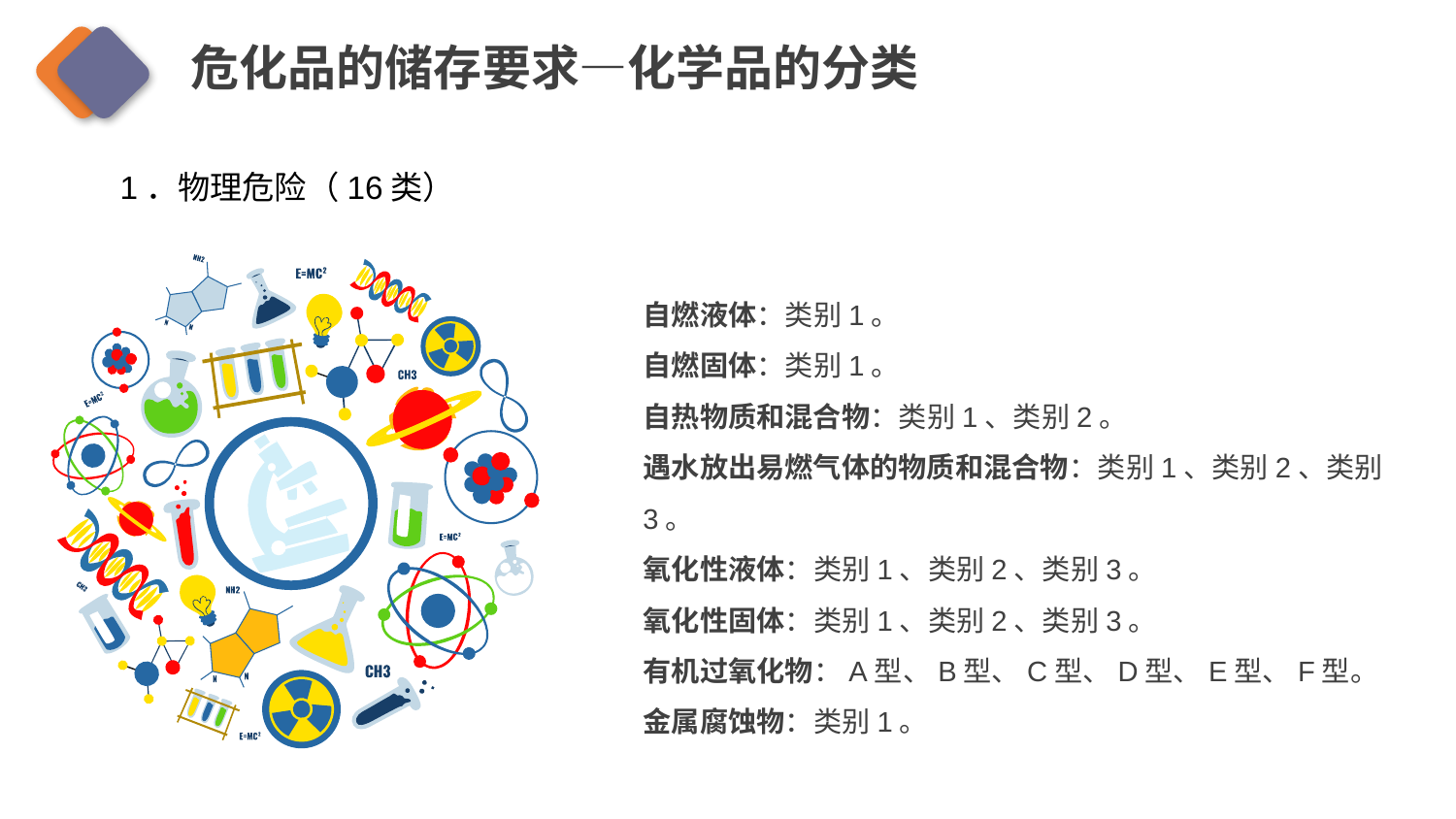

危化品的储存要求—化学品的分类
1．物理危险（16类）

自燃液体：类别1。
自燃固体：类别1。
自热物质和混合物：类别1、类别2。
遇水放出易燃气体的物质和混合物：类别1、类别2、类别3。
氧化性液体：类别1、类别2、类别3。
氧化性固体：类别1、类别2、类别3。
有机过氧化物：A型、B型、C型、D型、E型、F型。
金属腐蚀物：类别1。